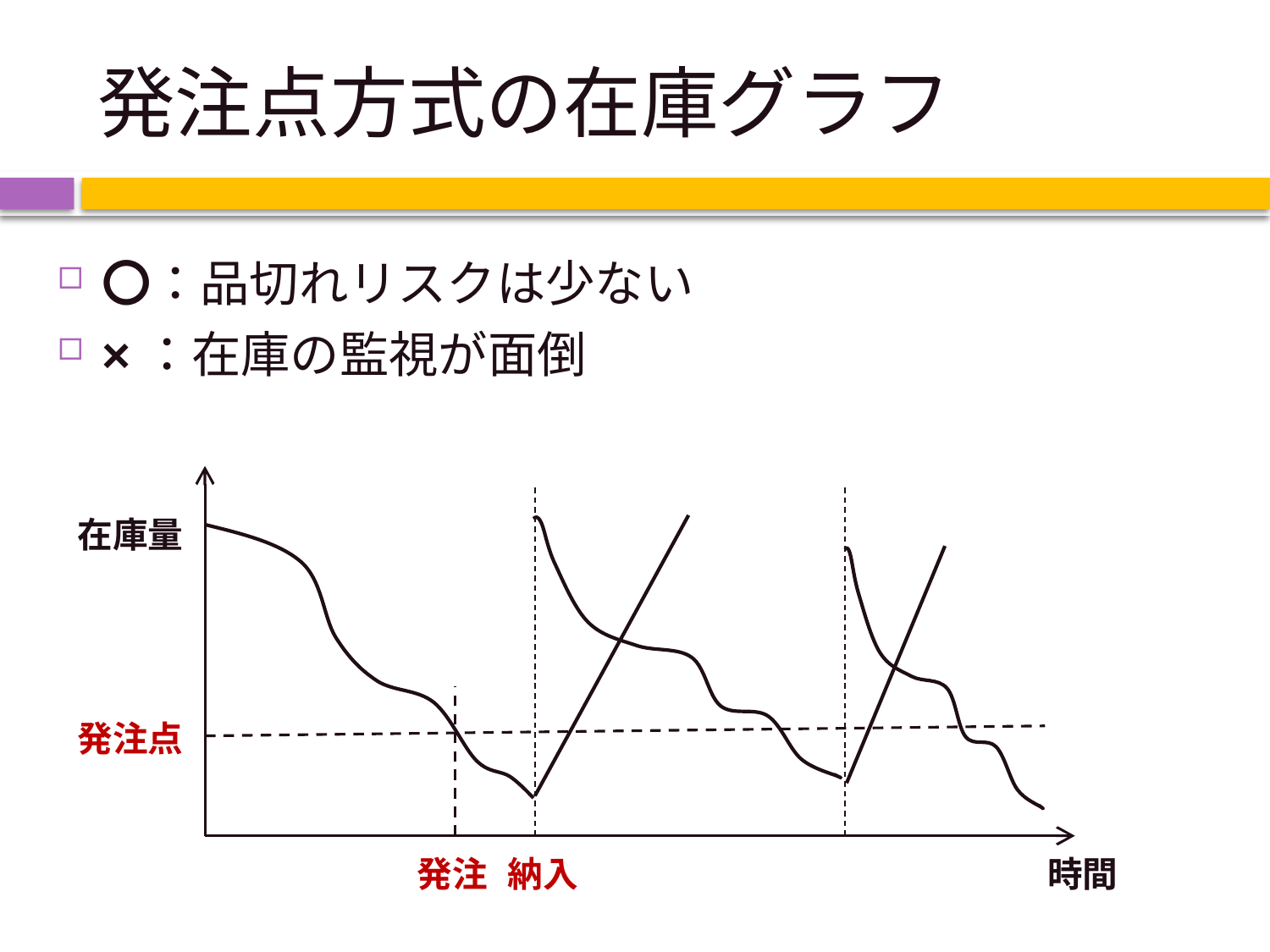

# 発注点方式の在庫グラフ
〇：品切れリスクは少ない
×：在庫の監視が面倒
在庫量

発注点
発注
納入
時間